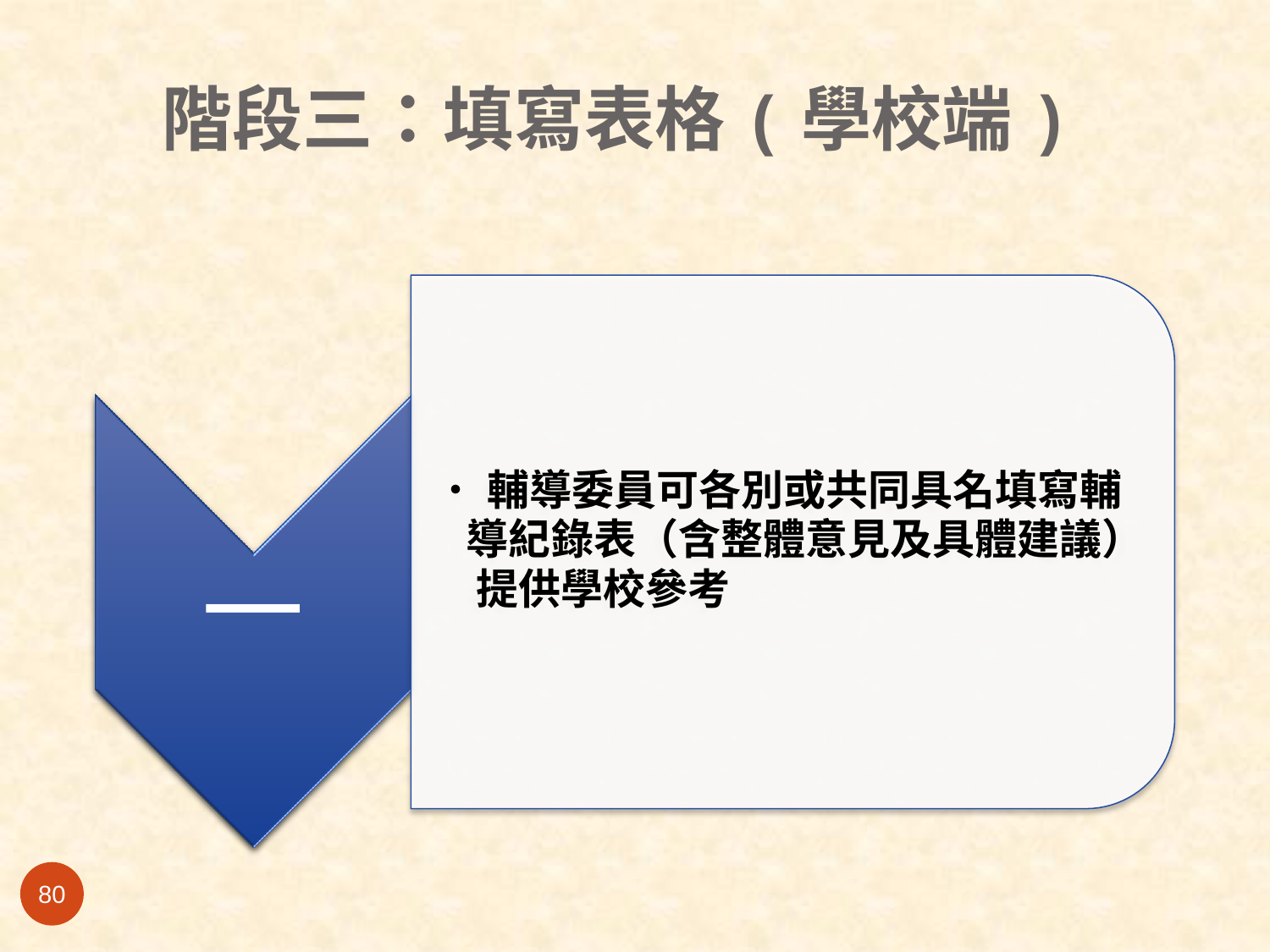

# 階段三：填寫表格(學校端)

•輔導委員可各別或共同具名填寫輔  導紀錄表（含整體意見及具體建議）  提供學校參考
一
80